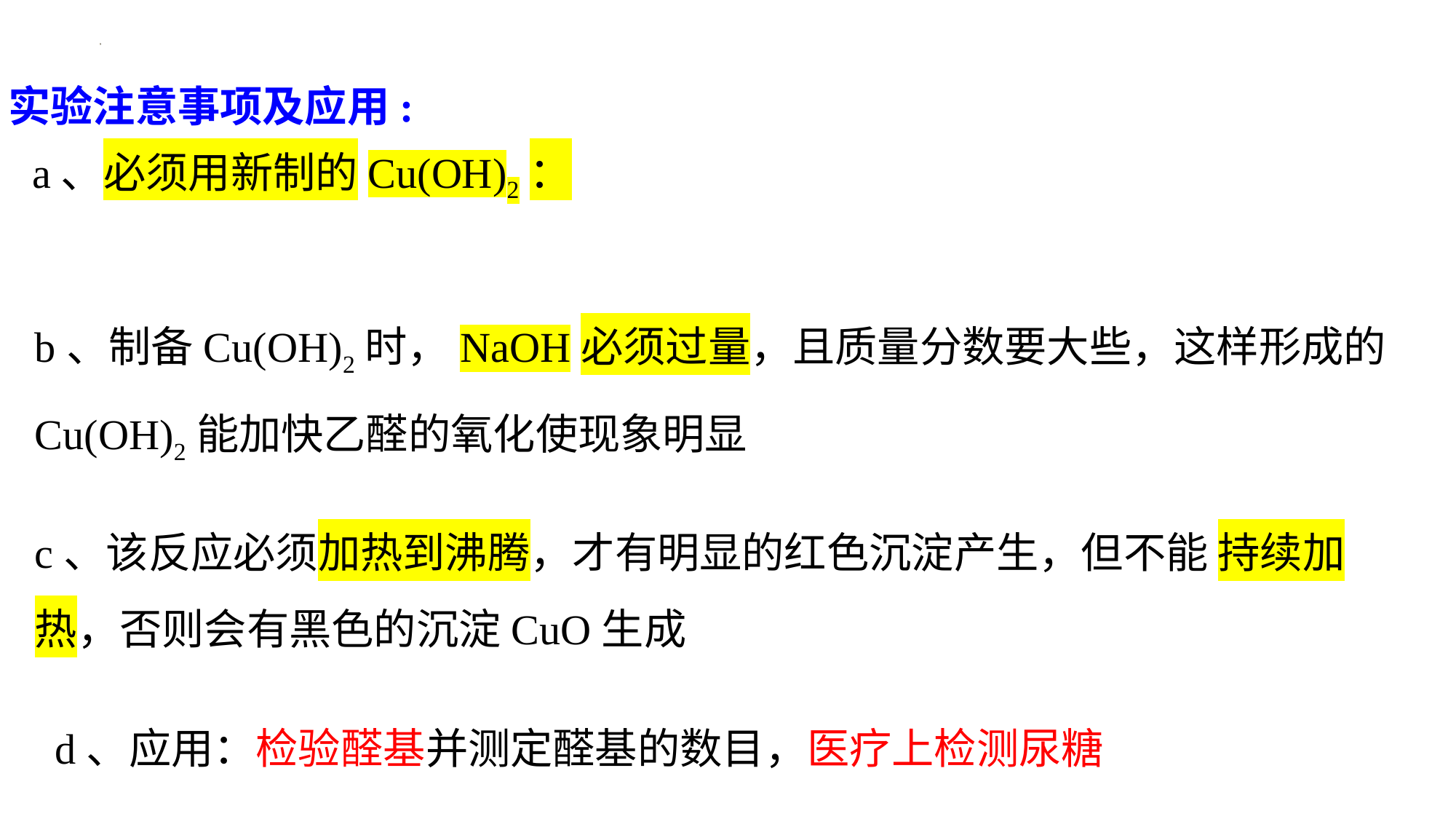

实验注意事项及应用:
a、必须用新制的Cu(OH)2：

b、制备Cu(OH)2时，NaOH必须过量，且质量分数要大些，这样形成的Cu(OH)2能加快乙醛的氧化使现象明显
c、该反应必须加热到沸腾，才有明显的红色沉淀产生，但不能 持续加热，否则会有黑色的沉淀CuO生成
d、应用：检验醛基并测定醛基的数目，医疗上检测尿糖